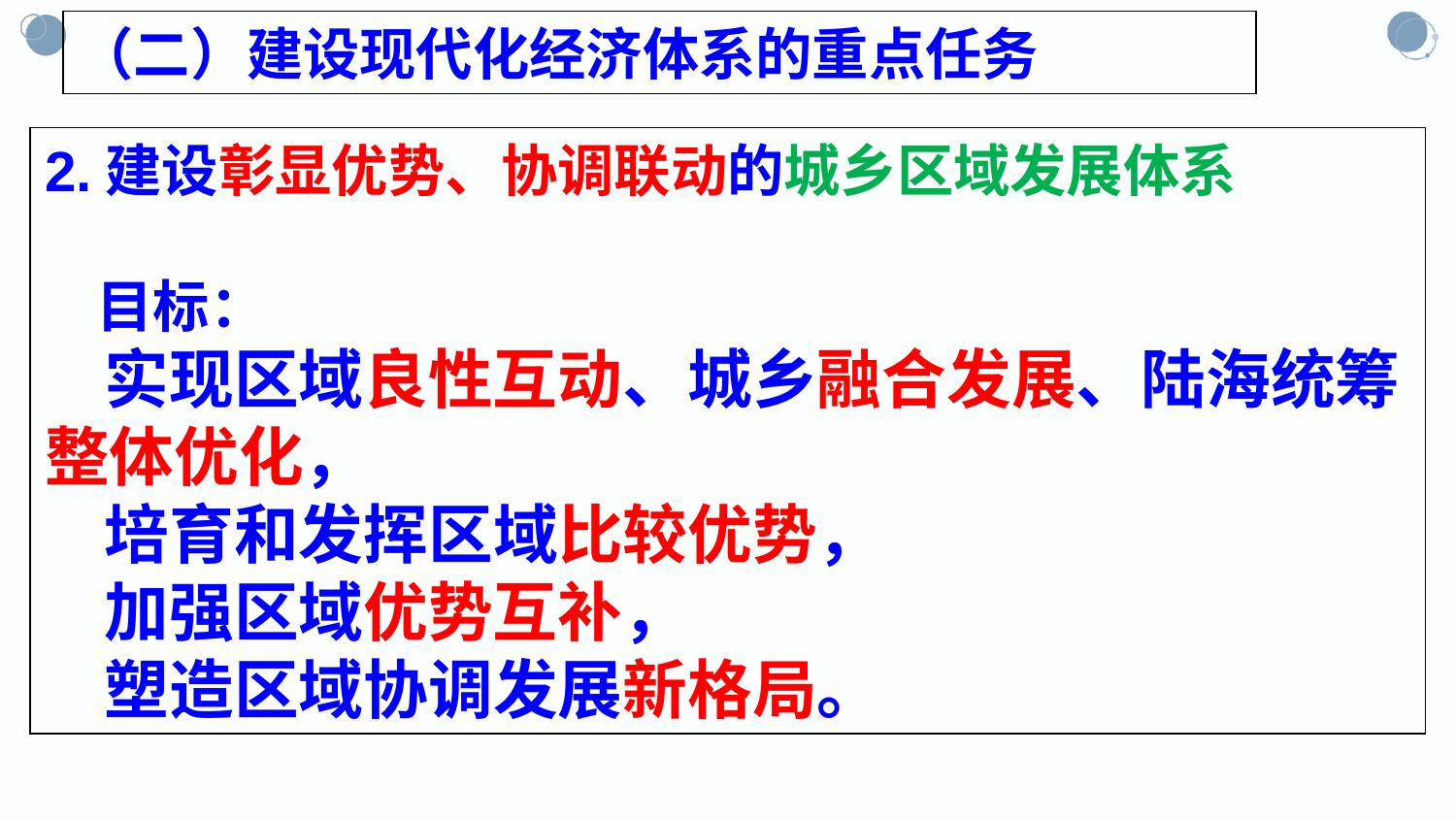

（二）建设现代化经济体系的重点任务
2.建设彰显优势、协调联动的城乡区域发展体系

   目标：
   实现区域良性互动、城乡融合发展、陆海统筹整体优化，
   培育和发挥区域比较优势，
   加强区域优势互补，
   塑造区域协调发展新格局。